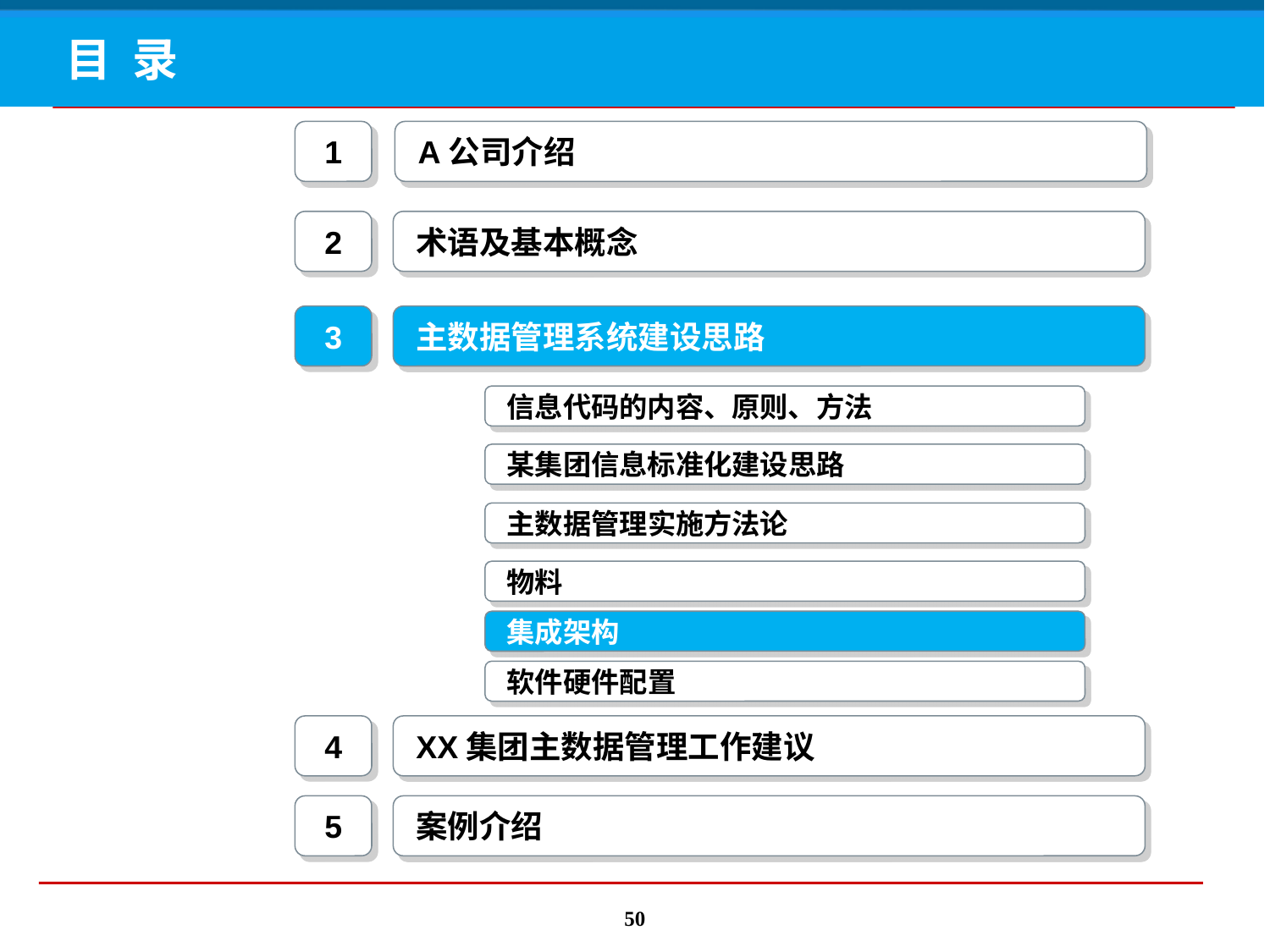

# 目  录
1
A公司介绍
2
术语及基本概念
3
主数据管理系统建设思路
信息代码的内容、原则、方法
某集团信息标准化建设思路
主数据管理实施方法论
物料
集成架构
软件硬件配置
4
XX集团主数据管理工作建议
5
案例介绍
50